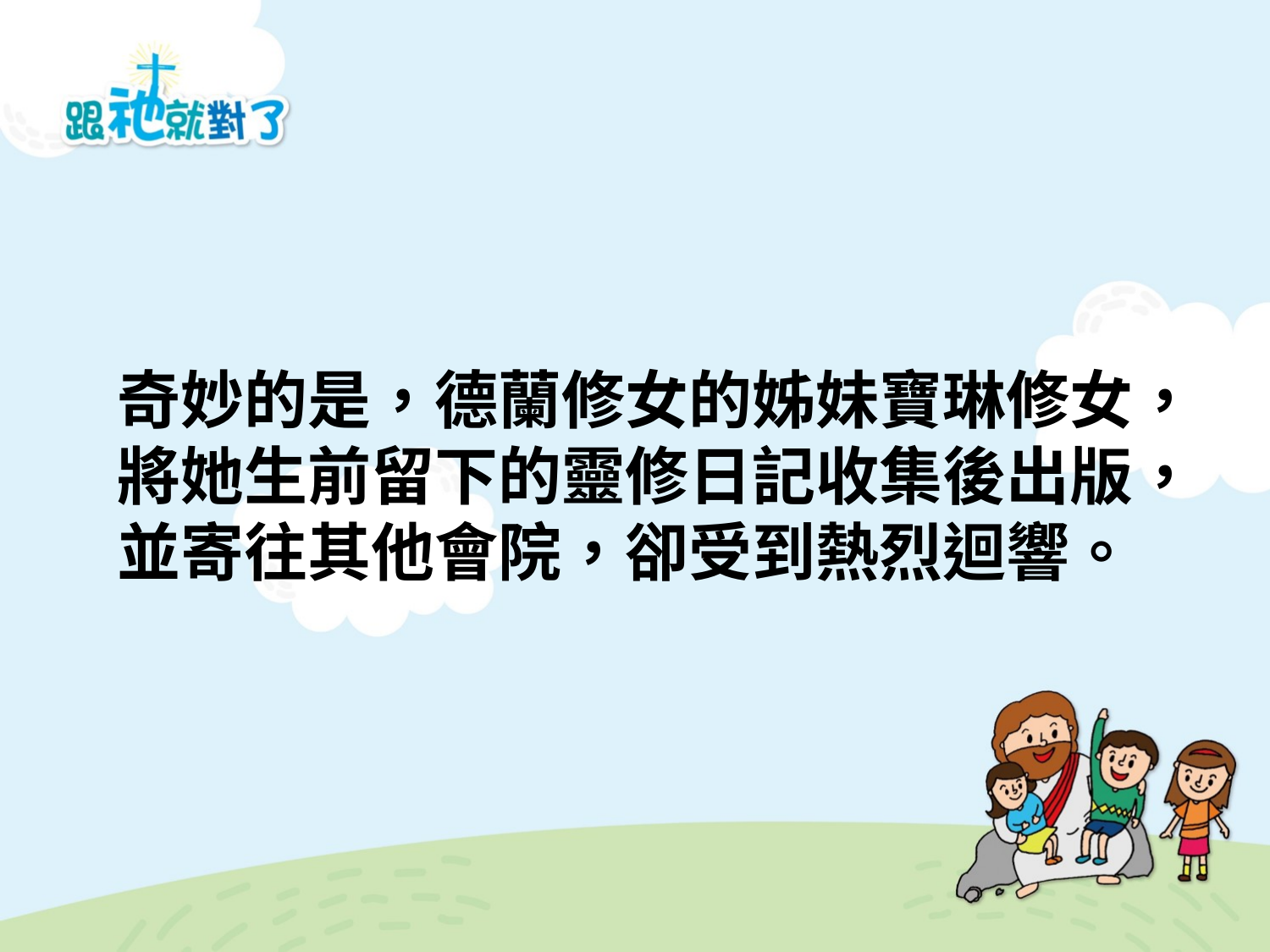

奇妙的是，德蘭修女的姊妹寶琳修女，將她生前留下的靈修日記收集後出版，並寄往其他會院，卻受到熱烈迴響。